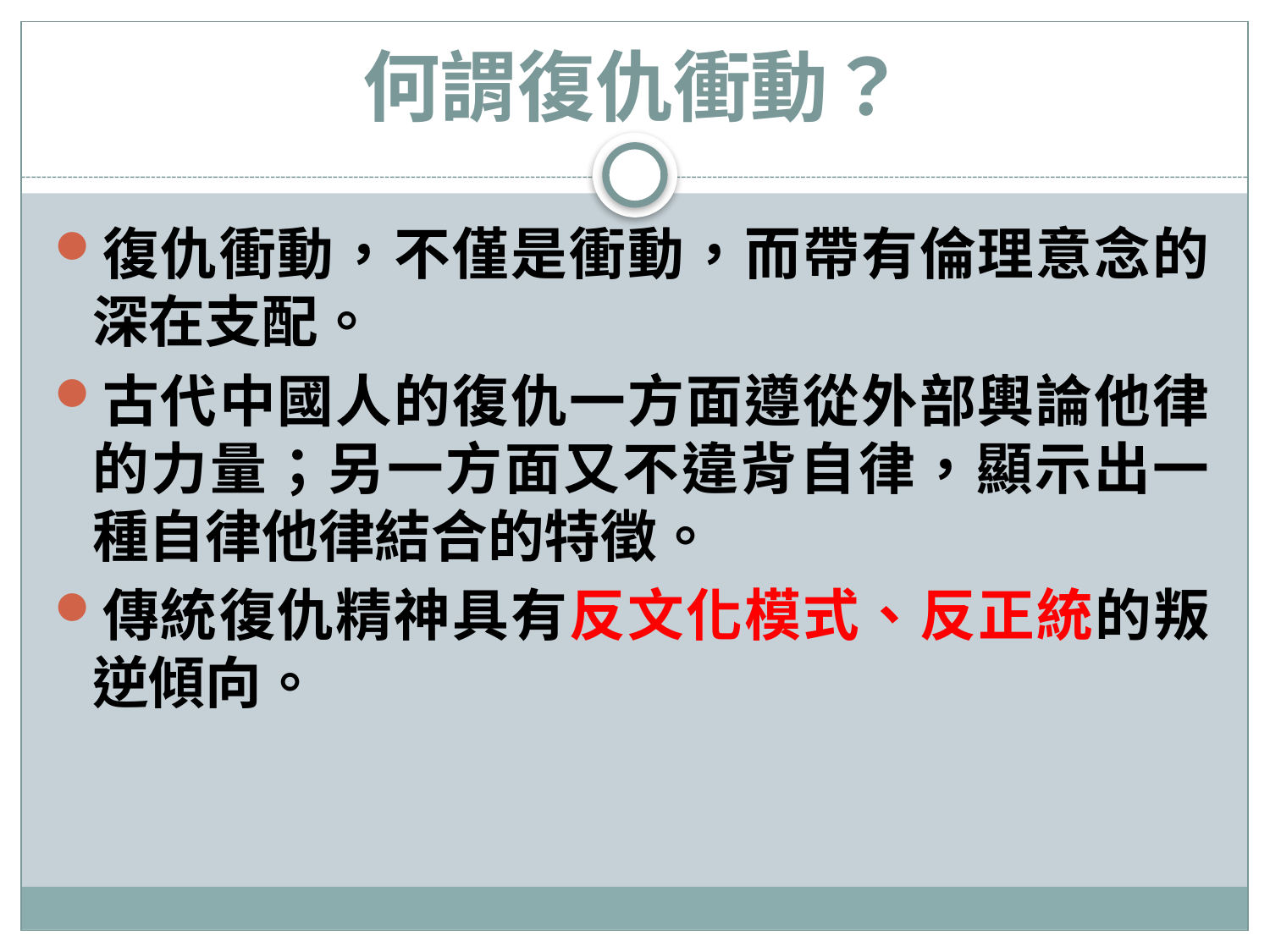

# 何謂復仇衝動？
復仇衝動，不僅是衝動，而帶有倫理意念的深在支配。
古代中國人的復仇一方面遵從外部輿論他律的力量；另一方面又不違背自律，顯示出一種自律他律結合的特徵。
傳統復仇精神具有反文化模式、反正統的叛逆傾向。